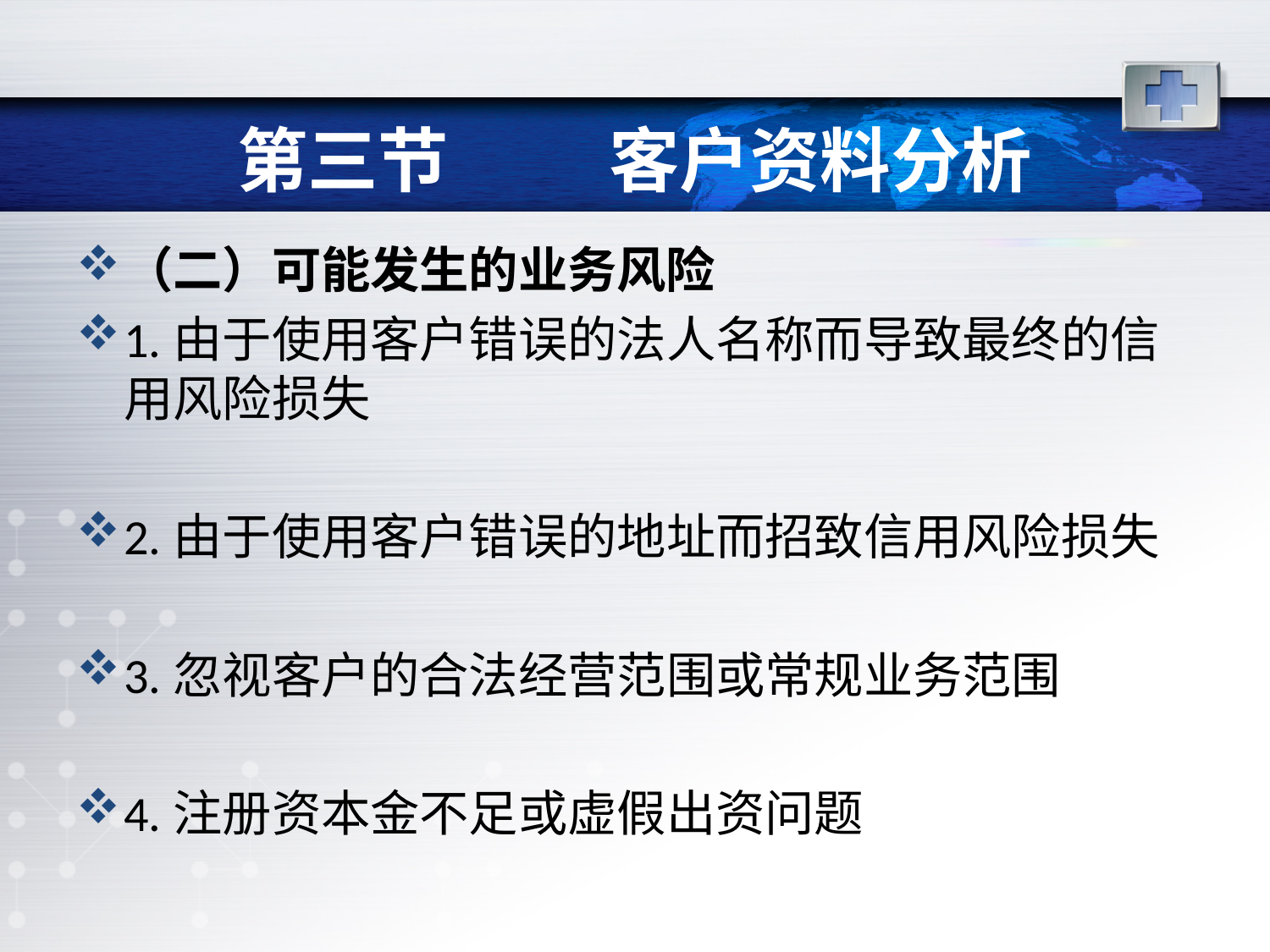

# 第三节          客户资料分析
（二）可能发生的业务风险
1.由于使用客户错误的法人名称而导致最终的信用风险损失

2.由于使用客户错误的地址而招致信用风险损失

3.忽视客户的合法经营范围或常规业务范围

4.注册资本金不足或虚假出资问题